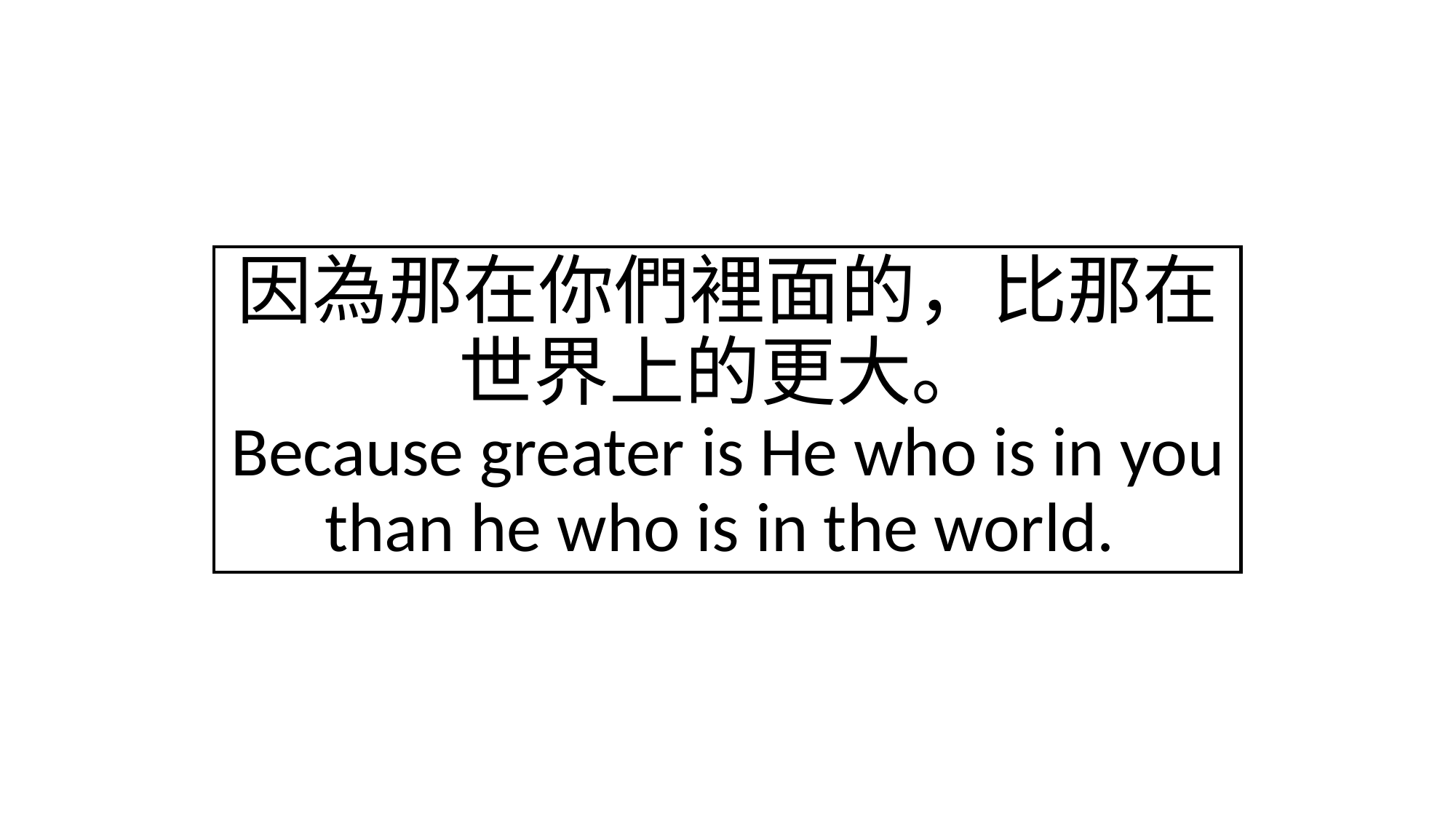

# 因為那在你們裡面的，比那在世界上的更大。  Because greater is He who is in you than he who is in the world.